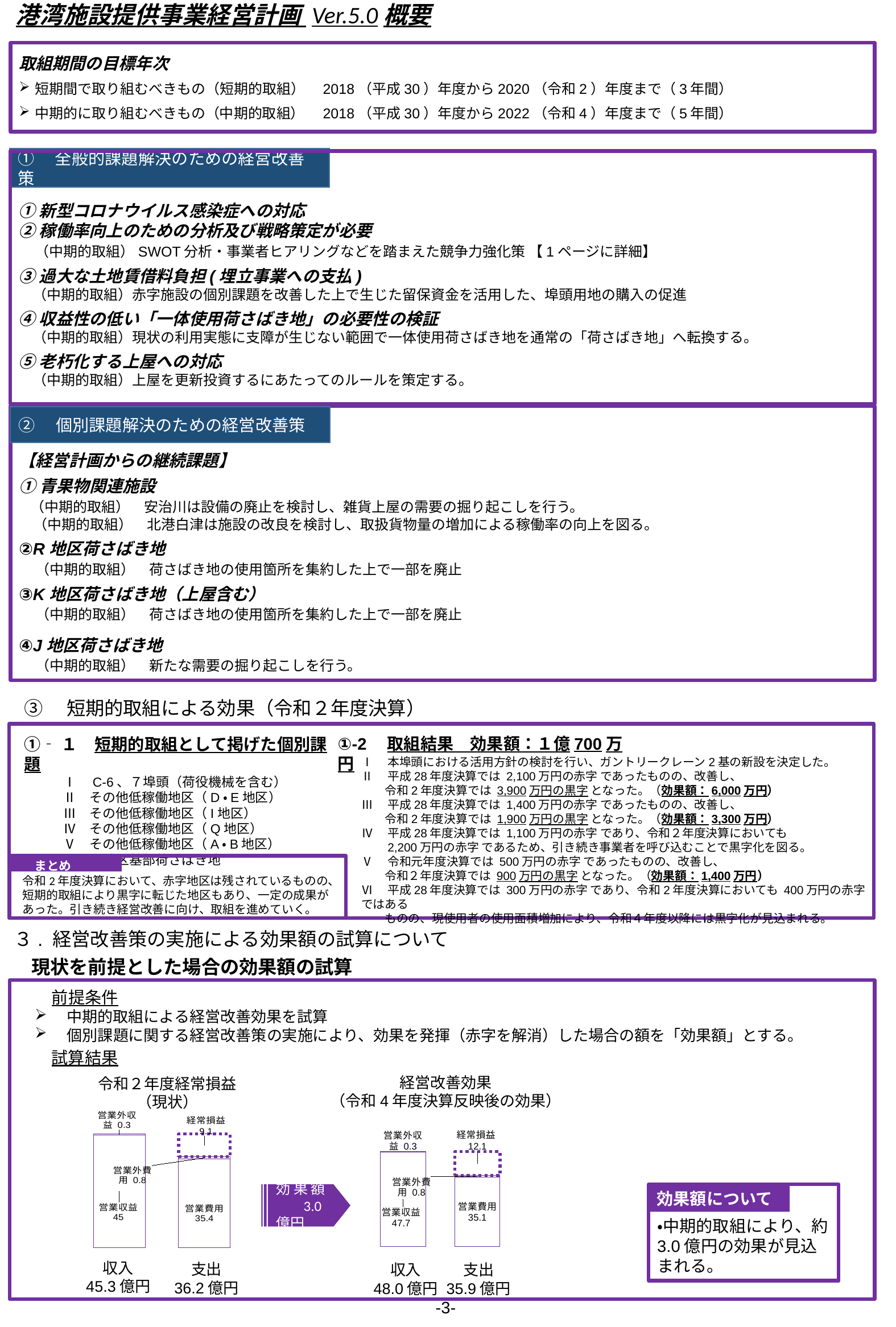

港湾施設提供事業経営計画 Ver.5.0概要
取組期間の目標年次
短期間で取り組むべきもの（短期的取組）　2018（平成30）年度から2020（令和2）年度まで（3年間）
中期的に取り組むべきもの（中期的取組）　2018（平成30）年度から2022（令和4）年度まで（5年間）
①　全般的課題解決のための経営改善策

①新型コロナウイルス感染症への対応
②稼働率向上のための分析及び戦略策定が必要
　（中期的取組）SWOT分析・事業者ヒアリングなどを踏まえた競争力強化策 【1ページに詳細】

③過大な土地賃借料負担(埋立事業への支払)
　（中期的取組）赤字施設の個別課題を改善した上で生じた留保資金を活用した、埠頭用地の購入の促進

④収益性の低い「一体使用荷さばき地」の必要性の検証
　（中期的取組）現状の利用実態に支障が生じない範囲で一体使用荷さばき地を通常の「荷さばき地」へ転換する。

⑤老朽化する上屋への対応
　（中期的取組）上屋を更新投資するにあたってのルールを策定する。

【経営計画からの継続課題】

①青果物関連施設
  （中期的取組）　安治川は設備の廃止を検討し、雑貨上屋の需要の掘り起こしを行う。
　（中期的取組）　北港白津は施設の改良を検討し、取扱貨物量の増加による稼働率の向上を図る。

②R地区荷さばき地
　（中期的取組）　荷さばき地の使用箇所を集約した上で一部を廃止

③K地区荷さばき地（上屋含む）
　（中期的取組）　荷さばき地の使用箇所を集約した上で一部を廃止

④J地区荷さばき地
　（中期的取組）　新たな需要の掘り起こしを行う。

②　個別課題解決のための経営改善策
③　短期的取組による効果（令和２年度決算）

①-2　取組結果　効果額：１億700万円
①‐１　短期的取組として掲げた個別課題
　　　Ⅰ　C-6、７埠頭（荷役機械を含む）
　　　Ⅱ　その他低稼働地区（D・E地区）
　　　Ⅲ　その他低稼働地区（I地区）
　　　Ⅳ　その他低稼働地区（Q地区）
　　　Ⅴ　その他低稼働地区（A・B地区）
　　　Ⅵ　L地区基部荷さばき地

Ⅰ　本埠頭における活用方針の検討を行い、ガントリークレーン2基の新設を決定した。
Ⅱ　平成28年度決算では 2,100万円の赤字 であったものの、改善し、
　　令和2年度決算では 3,900万円の黒字 となった。（効果額：6,000万円）
Ⅲ　平成28年度決算では 1,400万円の赤字 であったものの、改善し、
　　令和2年度決算では 1,900万円の黒字 となった。（効果額：3,300万円）
Ⅳ　平成28年度決算では 1,100万円の赤字 であり、令和２年度決算においても
　　2,200万円の赤字 であるため、引き続き事業者を呼び込むことで黒字化を図る。
Ⅴ　令和元年度決算では 500万円の赤字 であったものの、改善し、
　　令和２年度決算では 900万円の黒字 となった。（効果額：1,400万円）
Ⅵ　平成28年度決算では 300万円の赤字 であり、令和2年度決算においても 400万円の赤字 ではある
　　ものの、現使用者の使用面積増加により、令和４年度以降には黒字化が見込まれる。

　まとめ
令和2年度決算において、赤字地区は残されているものの、
短期的取組により黒字に転じた地区もあり、一定の成果が
あった。引き続き経営改善に向け、取組を進めていく。
３. 経営改善策の実施による効果額の試算について
現状を前提とした場合の効果額の試算

　前提条件
中期的取組による経営改善効果を試算
個別課題に関する経営改善策の実施により、効果を発揮（赤字を解消）した場合の額を「効果額」とする。
　試算結果
経営改善効果
（令和4年度決算反映後の効果）
令和２年度経常損益
（現状）

### Chart

| Category | 営業収益 | 営業外収益 | 営業費用 | 営業外費用 | 経常損益 |
|---|---|---|---|---|---|
| 45.3 | 45.0 | 0.3 | None | None | None |
| 36.199999999999996 | None | None | 35.4 | 0.8 | 9.1 |

### Chart

| Category | 営業収益 | 営業外収益 | 営業費用 | 営業外費用 | 経常損益 |
|---|---|---|---|---|---|
| 48 | 47.7 | 0.3 | None | None | None |
| 35.9 | None | None | 35.1 | 0.8 | 12.099999999999998 |
効果額　3.0億円

効果額について
・中期的取組により、約3.0億円の効果が見込まれる。
収入
45.3億円
収入
48.0億円
支出
35.9億円
支出
36.2億円
-3-